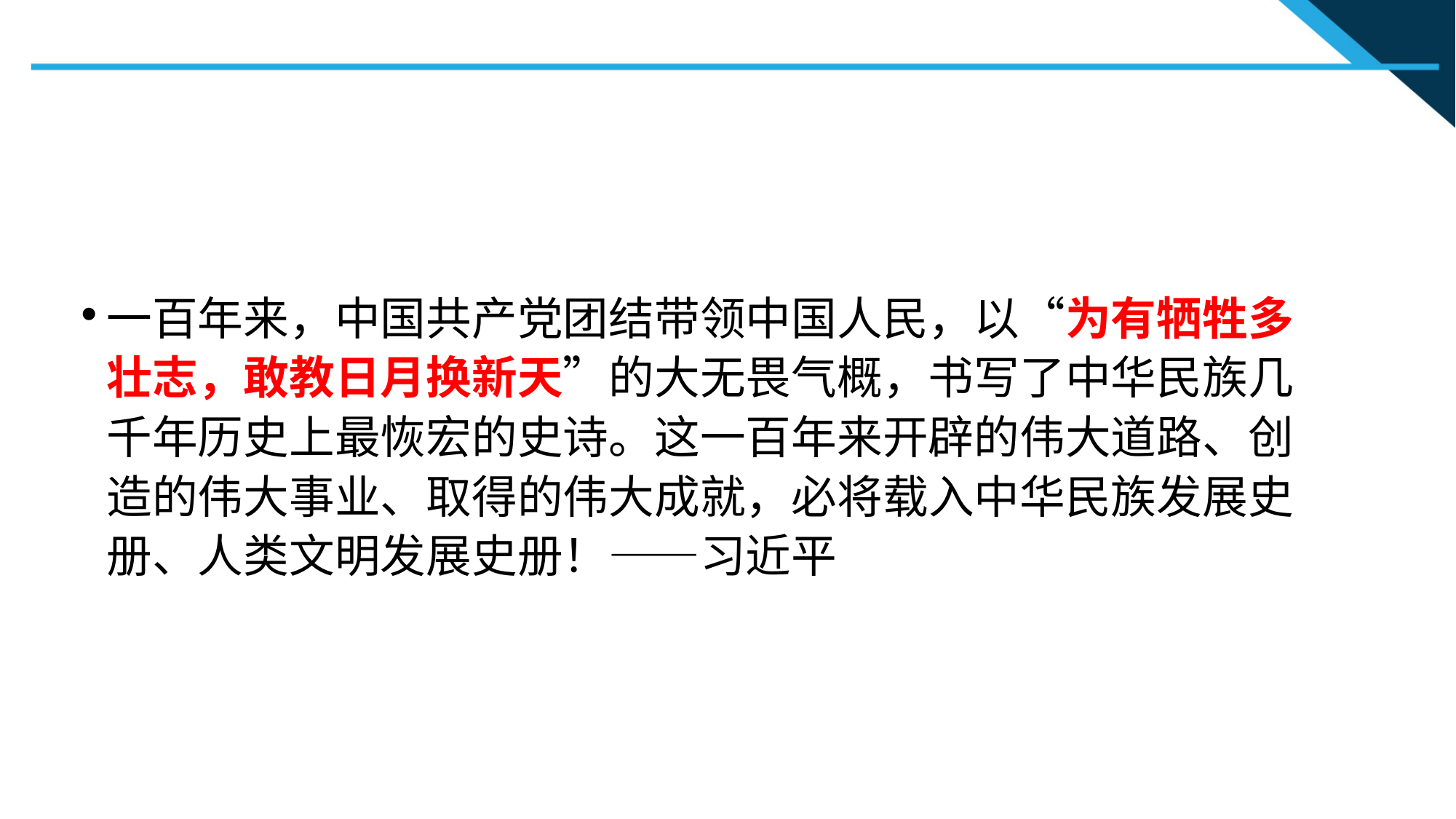

一百年来，中国共产党团结带领中国人民，以“为有牺牲多壮志，敢教日月换新天”的大无畏气概，书写了中华民族几千年历史上最恢宏的史诗。这一百年来开辟的伟大道路、创造的伟大事业、取得的伟大成就，必将载入中华民族发展史册、人类文明发展史册！——习近平